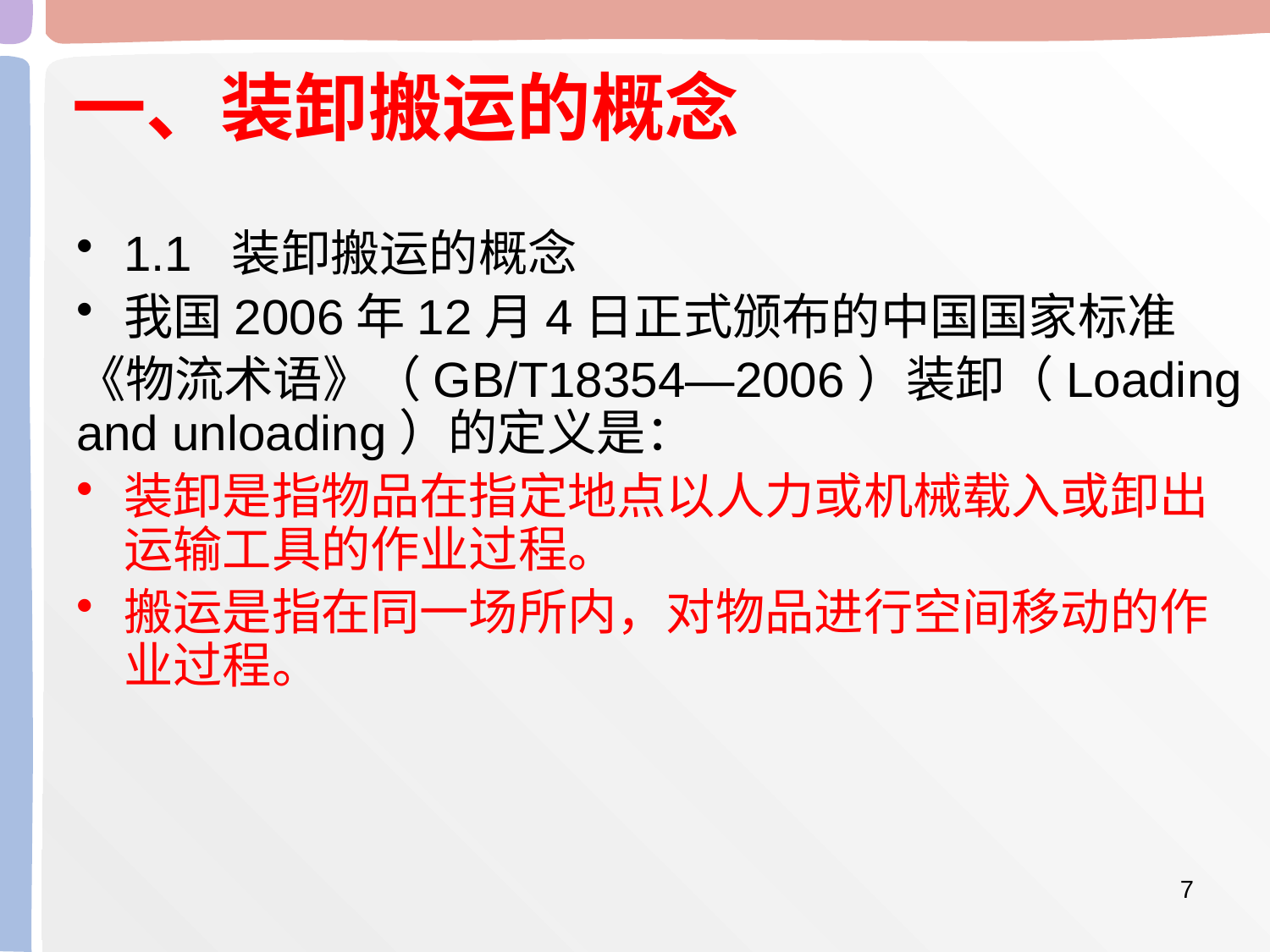

一、装卸搬运的概念
1.1  装卸搬运的概念
我国2006年12月4日正式颁布的中国国家标准
《物流术语》（GB/T18354—2006）装卸（Loading and unloading）的定义是：
装卸是指物品在指定地点以人力或机械载入或卸出运输工具的作业过程。
搬运是指在同一场所内，对物品进行空间移动的作业过程。
7